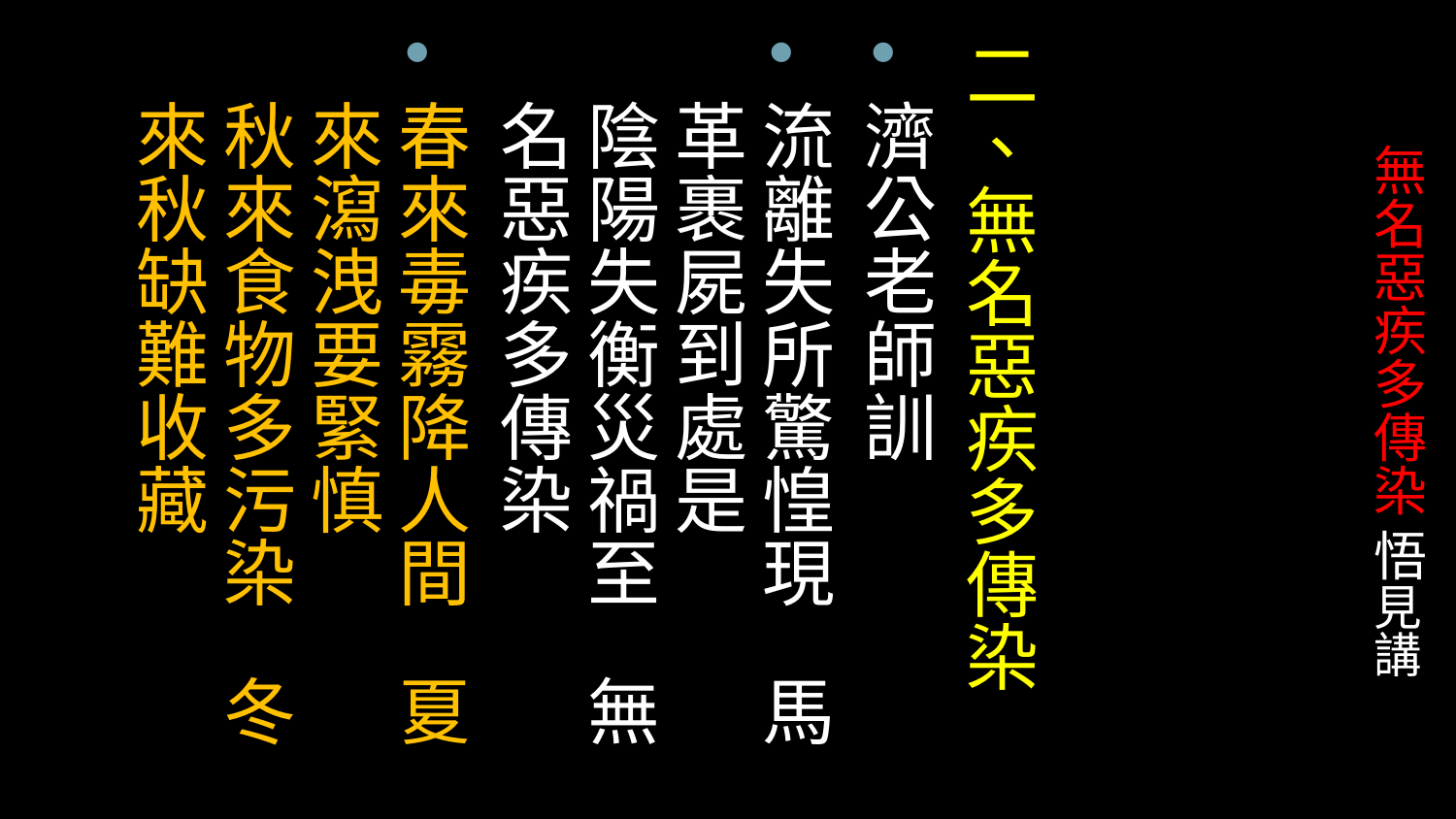

二、無名惡疾多傳染
濟公老師訓
流離失所驚惶現    馬革裹屍到處是 
陰陽失衡災禍至    無名惡疾多傳染
春來毒霧降人間    夏來瀉洩要緊慎 
秋來食物多污染    冬來秋缺難收藏

# 無名惡疾多傳染 悟見講